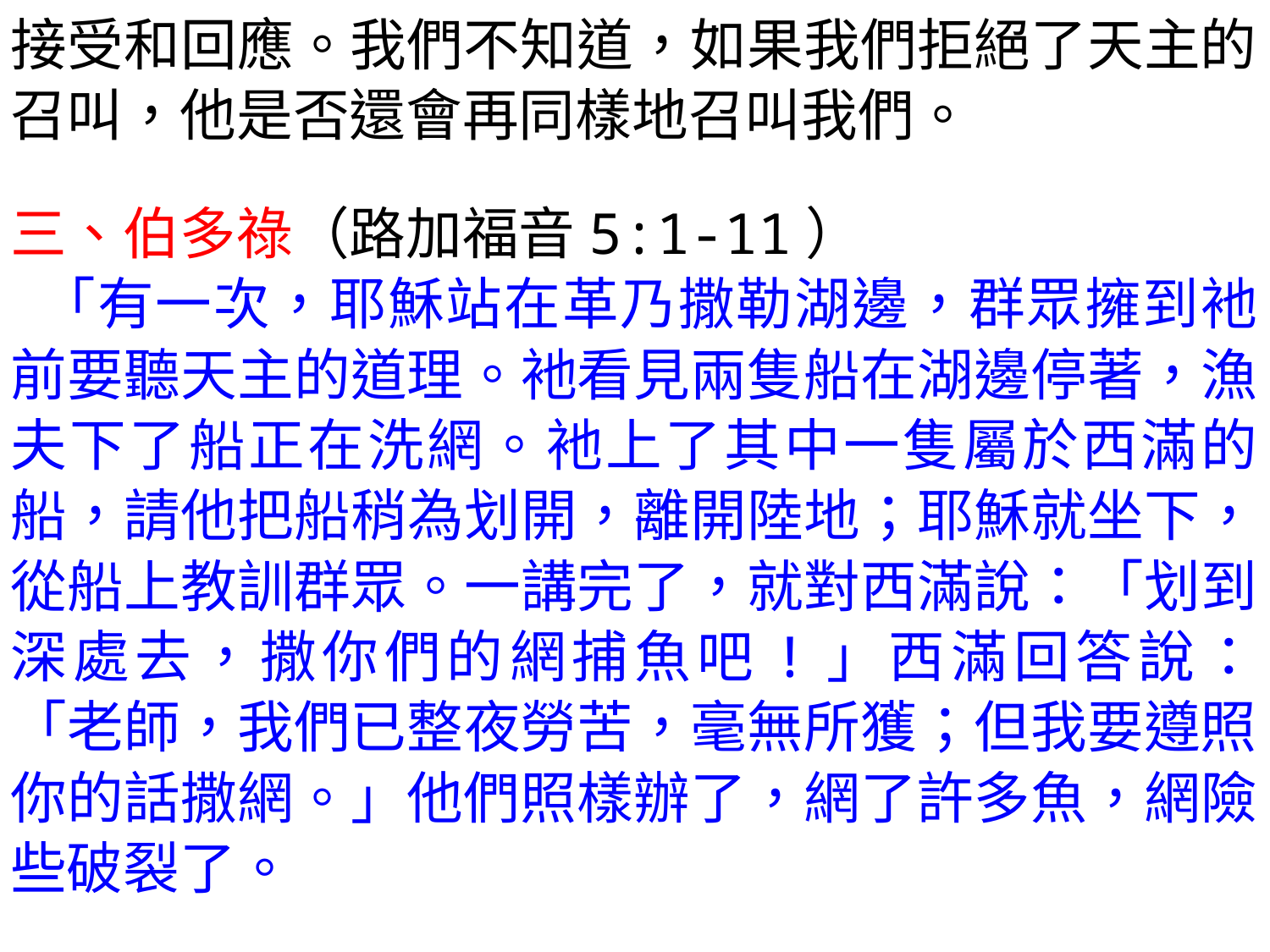

接受和回應。我們不知道，如果我們拒絕了天主的召叫，他是否還會再同樣地召叫我們。
三、伯多祿（路加福音5:1-11）
 「有一次，耶穌站在革乃撒勒湖邊，群眾擁到衪前要聽天主的道理。衪看見兩隻船在湖邊停著，漁夫下了船正在洗網。衪上了其中一隻屬於西滿的船，請他把船稍為划開，離開陸地；耶穌就坐下，從船上教訓群眾。一講完了，就對西滿說：「划到深處去，撒你們的網捕魚吧!」西滿回答說：「老師，我們已整夜勞苦，毫無所獲；但我要遵照你的話撒網。」他們照樣辦了，網了許多魚，網險些破裂了。